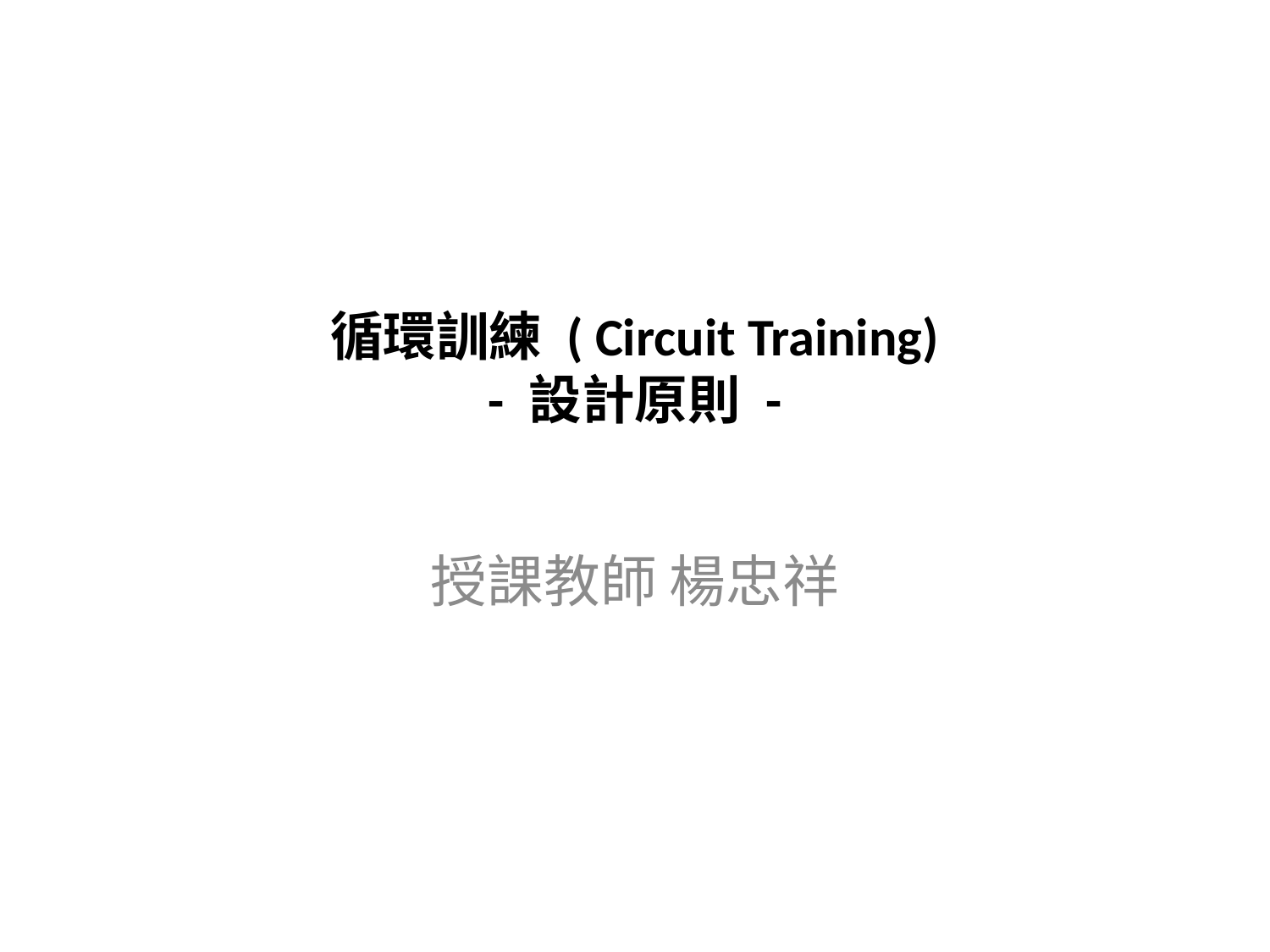

# 循環訓練 ( Circuit Training) - 設計原則 -
授課教師 楊忠祥